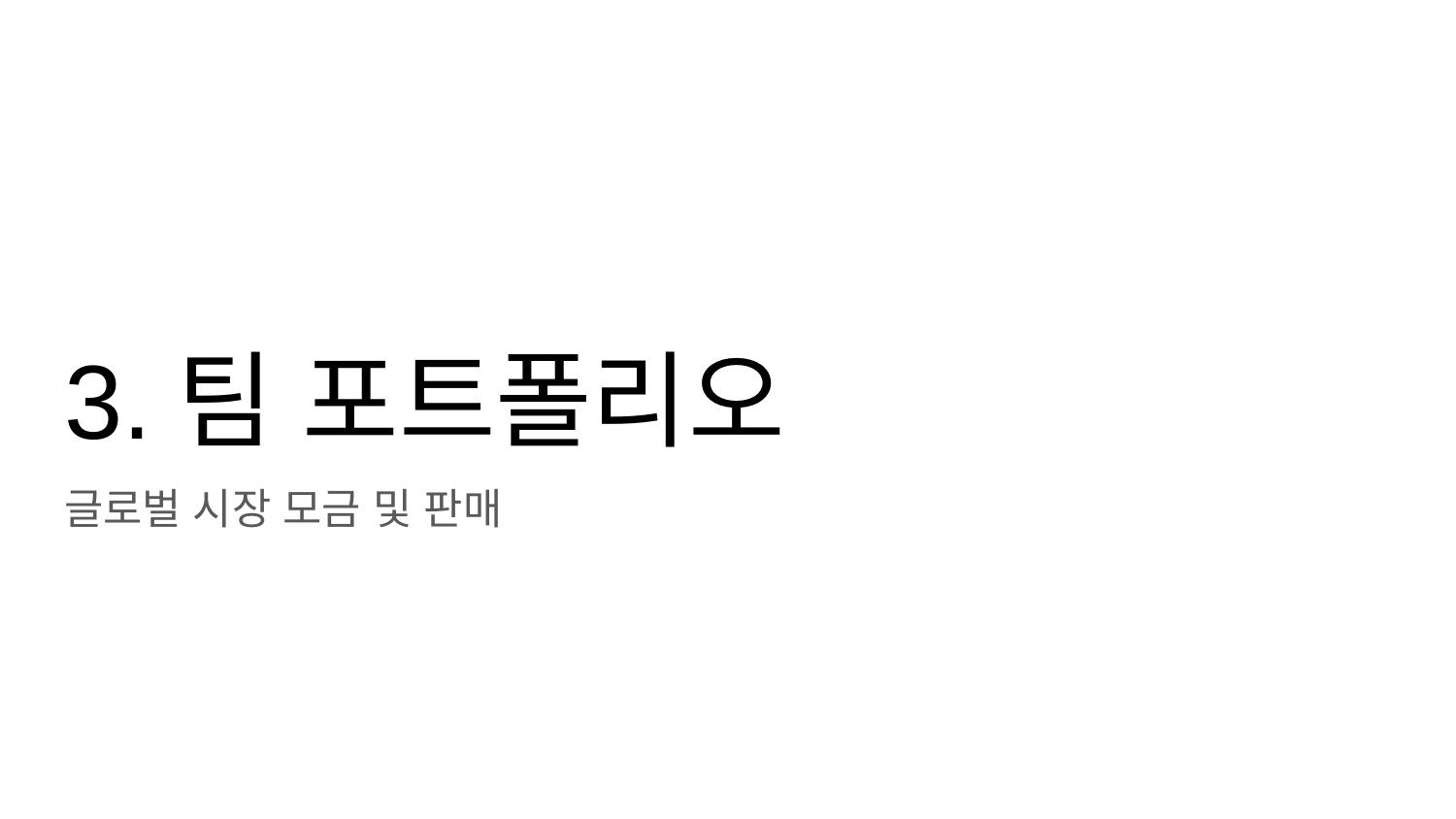

#
3.팀 포트폴리오

글로벌 시장 모금 및 판매